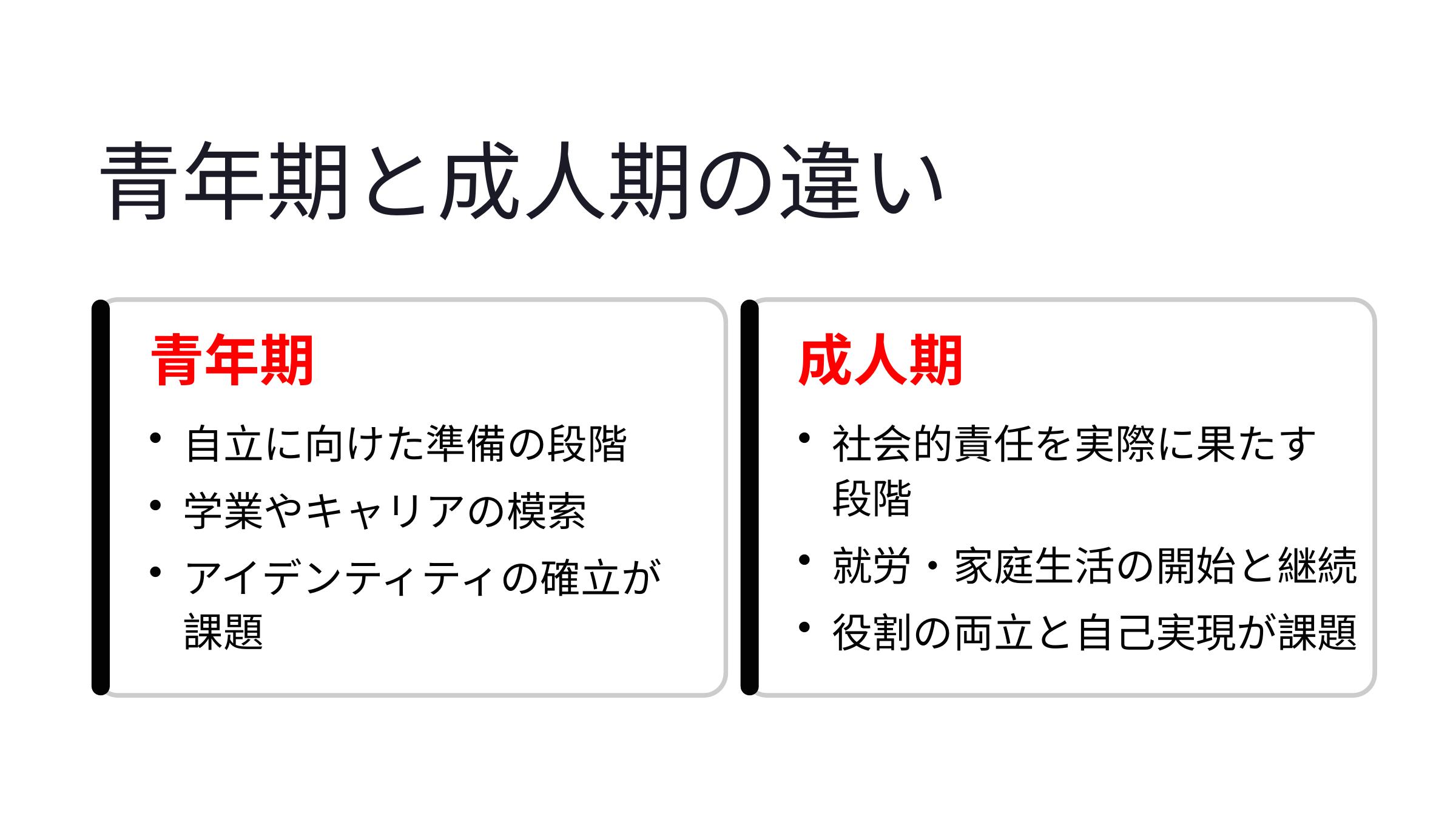

青年期と成人期の違い

青年期
成人期
自立に向けた準備の段階
社会的責任を実際に果たす段階
学業やキャリアの模索
就労・家庭生活の開始と継続
アイデンティティの確立が課題
役割の両立と自己実現が課題